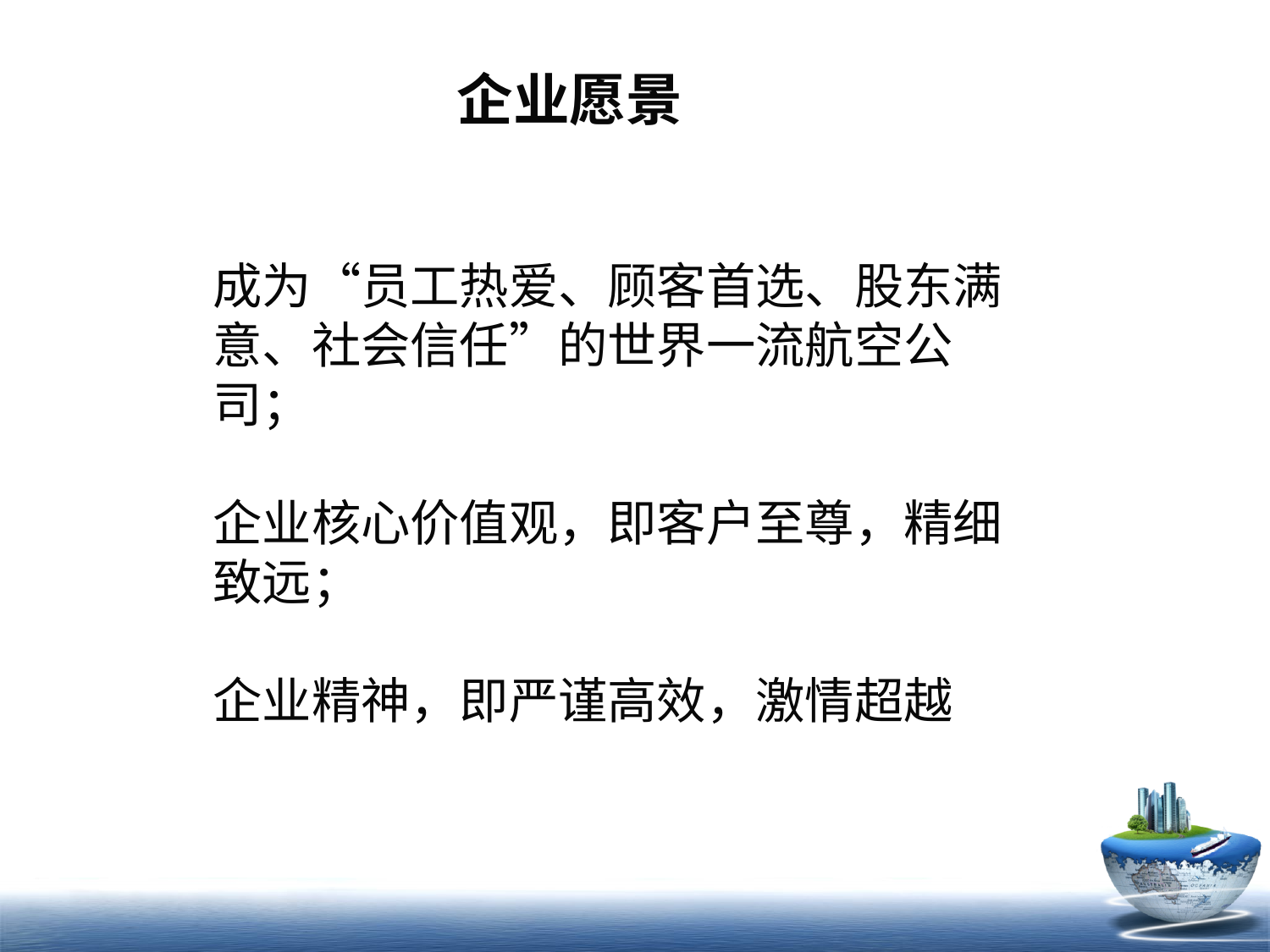

企业愿景
成为“员工热爱、顾客首选、股东满意、社会信任”的世界一流航空公司；

企业核心价值观，即客户至尊，精细致远；

企业精神，即严谨高效，激情超越